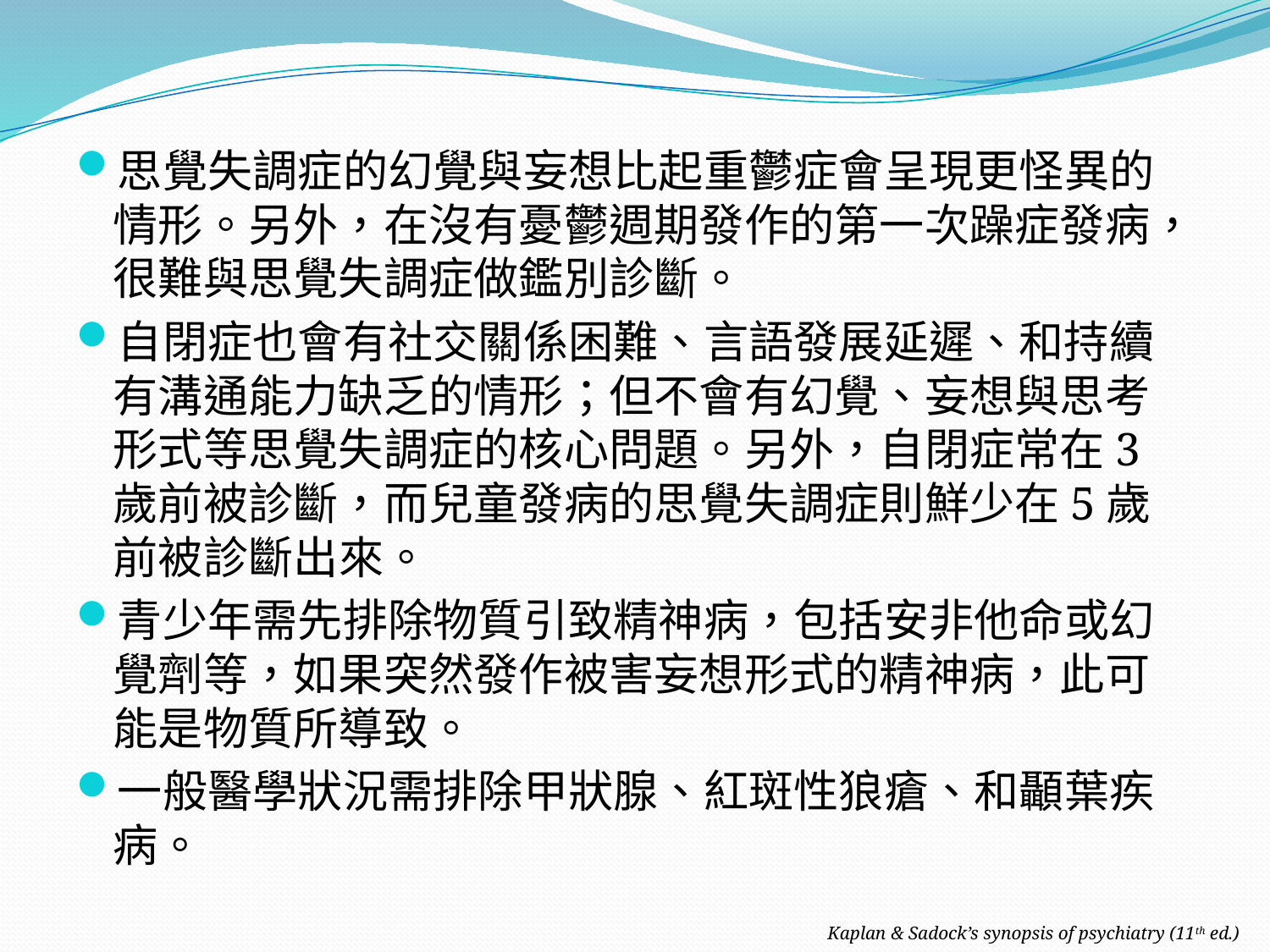

思覺失調症的幻覺與妄想比起重鬱症會呈現更怪異的情形。另外，在沒有憂鬱週期發作的第一次躁症發病，很難與思覺失調症做鑑別診斷。
自閉症也會有社交關係困難、言語發展延遲、和持續有溝通能力缺乏的情形；但不會有幻覺、妄想與思考形式等思覺失調症的核心問題。另外，自閉症常在3歲前被診斷，而兒童發病的思覺失調症則鮮少在5歲前被診斷出來。
青少年需先排除物質引致精神病，包括安非他命或幻覺劑等，如果突然發作被害妄想形式的精神病，此可能是物質所導致。
一般醫學狀況需排除甲狀腺、紅斑性狼瘡、和顳葉疾病。
Kaplan & Sadock’s synopsis of psychiatry (11th ed.)